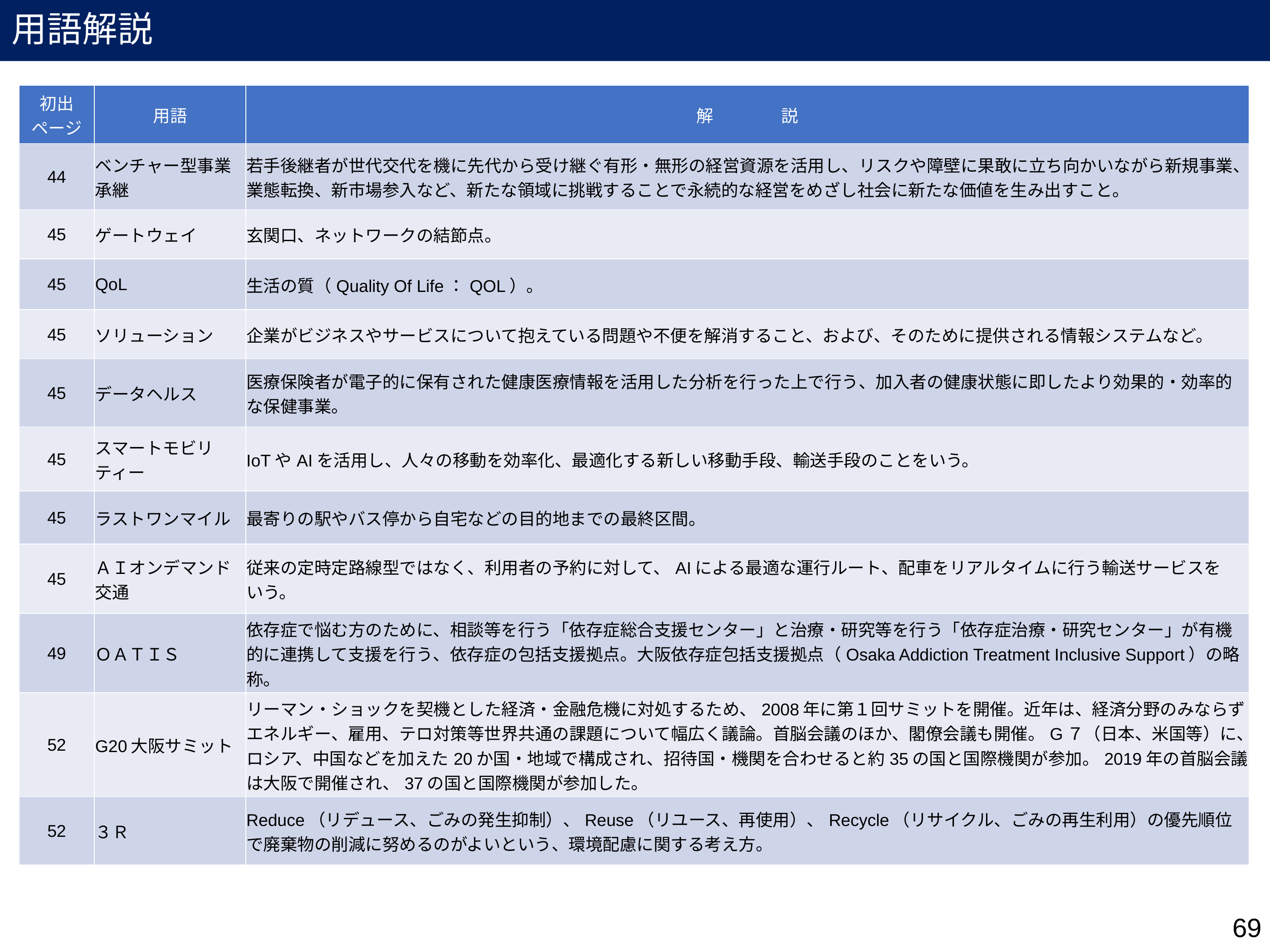

用語解説
| 初出 ページ | 用語 | 解　　　　説 |
| --- | --- | --- |
| 44 | ベンチャー型事業承継 | 若手後継者が世代交代を機に先代から受け継ぐ有形・無形の経営資源を活用し、リスクや障壁に果敢に立ち向かいながら新規事業、業態転換、新市場参入など、新たな領域に挑戦することで永続的な経営をめざし社会に新たな価値を生み出すこと。 |
| 45 | ゲートウェイ | 玄関口、ネットワークの結節点。 |
| 45 | QoL | 生活の質（Quality Of Life：QOL）。 |
| 45 | ソリューション | 企業がビジネスやサービスについて抱えている問題や不便を解消すること、および、そのために提供される情報システムなど。 |
| 45 | データヘルス | 医療保険者が電子的に保有された健康医療情報を活用した分析を行った上で行う、加入者の健康状態に即したより効果的・効率的な保健事業。 |
| 45 | スマートモビリティー | IoTやAIを活用し、人々の移動を効率化、最適化する新しい移動手段、輸送手段のことをいう。 |
| 45 | ラストワンマイル | 最寄りの駅やバス停から自宅などの目的地までの最終区間。 |
| 45 | ＡＩオンデマンド交通 | 従来の定時定路線型ではなく、利用者の予約に対して、AIによる最適な運行ルート、配車をリアルタイムに行う輸送サービスを いう。 |
| 49 | ＯＡＴＩＳ | 依存症で悩む方のために、相談等を行う「依存症総合支援センター」と治療・研究等を行う「依存症治療・研究センター」が有機的に連携して支援を行う、依存症の包括支援拠点。大阪依存症包括支援拠点（Osaka Addiction Treatment Inclusive Support）の略称。 |
| 52 | G20大阪サミット | リーマン・ショックを契機とした経済・金融危機に対処するため、2008年に第１回サミットを開催。近年は、経済分野のみならずエネルギー、雇用、テロ対策等世界共通の課題について幅広く議論。首脳会議のほか、閣僚会議も開催。G７（日本、米国等）に、ロシア、中国などを加えた20か国・地域で構成され、招待国・機関を合わせると約35の国と国際機関が参加。2019年の首脳会議は大阪で開催され、37の国と国際機関が参加した。 |
| 52 | ３Ｒ | Reduce（リデュース、ごみの発生抑制）、Reuse（リユース、再使用）、Recycle（リサイクル、ごみの再生利用）の優先順位で廃棄物の削減に努めるのがよいという、環境配慮に関する考え方。 |
69